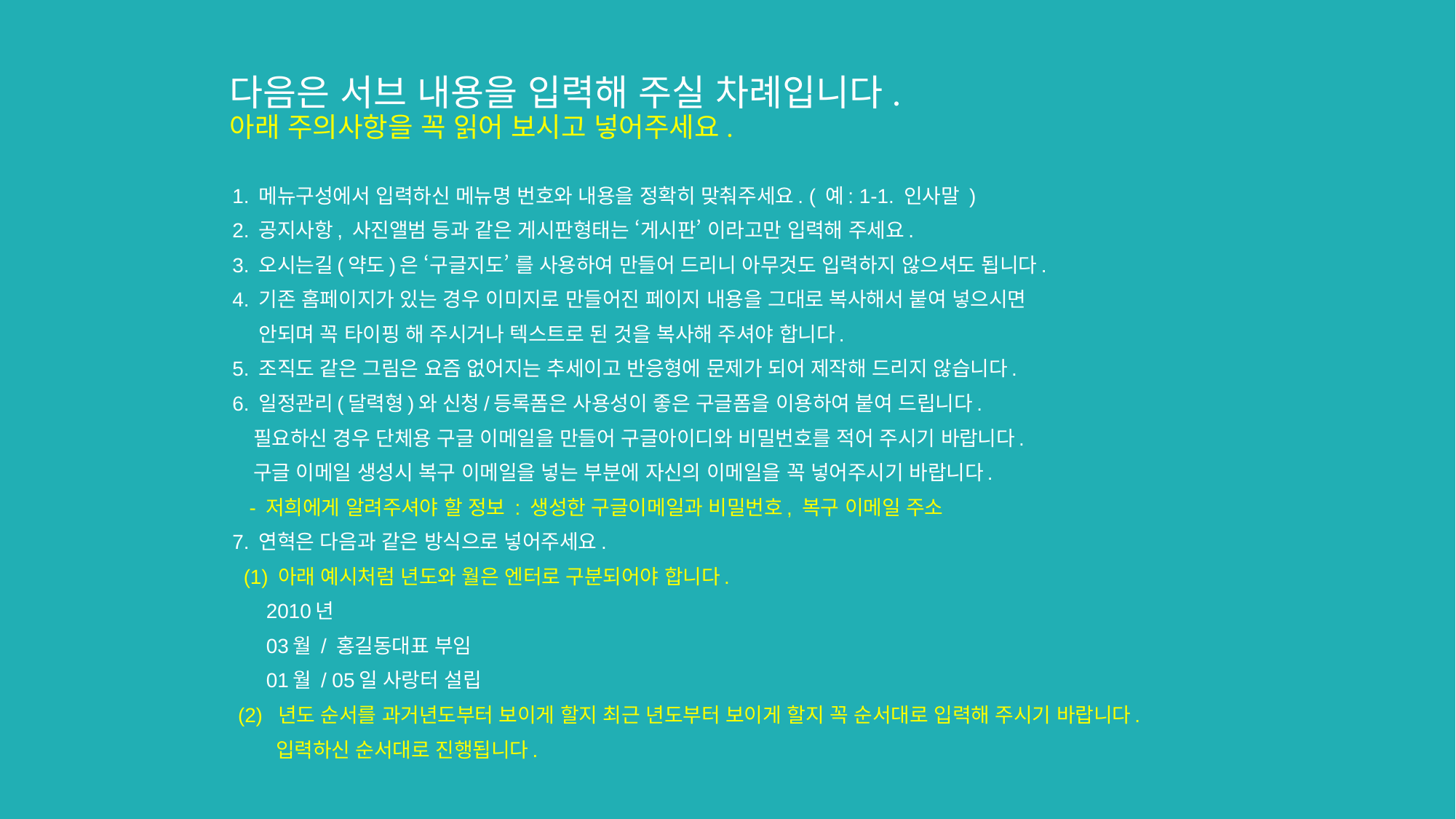

# 다음은 서브 내용을 입력해 주실 차례입니다. 아래 주의사항을 꼭 읽어 보시고 넣어주세요.
1. 메뉴구성에서 입력하신 메뉴명 번호와 내용을 정확히 맞춰주세요. ( 예: 1-1. 인사말 )
2. 공지사항, 사진앨범 등과 같은 게시판형태는 ‘게시판’ 이라고만 입력해 주세요.
3. 오시는길(약도)은 ‘구글지도’ 를 사용하여 만들어 드리니 아무것도 입력하지 않으셔도 됩니다.
4. 기존 홈페이지가 있는 경우 이미지로 만들어진 페이지 내용을 그대로 복사해서 붙여 넣으시면
    안되며 꼭 타이핑 해 주시거나 텍스트로 된 것을 복사해 주셔야 합니다.
5. 조직도 같은 그림은 요즘 없어지는 추세이고 반응형에 문제가 되어 제작해 드리지 않습니다.
6. 일정관리(달력형)와 신청/등록폼은 사용성이 좋은 구글폼을 이용하여 붙여 드립니다.
   필요하신 경우 단체용 구글 이메일을 만들어 구글아이디와 비밀번호를 적어 주시기 바랍니다.
   구글 이메일 생성시 복구 이메일을 넣는 부분에 자신의 이메일을 꼭 넣어주시기 바랍니다.
   - 저희에게 알려주셔야 할 정보 : 생성한 구글이메일과 비밀번호, 복구 이메일 주소
7. 연혁은 다음과 같은 방식으로 넣어주세요.
  (1) 아래 예시처럼 년도와 월은 엔터로 구분되어야 합니다.
      2010년
      03월 / 홍길동대표 부임
      01월 / 05일 사랑터 설립
 (2)  년도 순서를 과거년도부터 보이게 할지 최근 년도부터 보이게 할지 꼭 순서대로 입력해 주시기 바랍니다.
       입력하신 순서대로 진행됩니다.